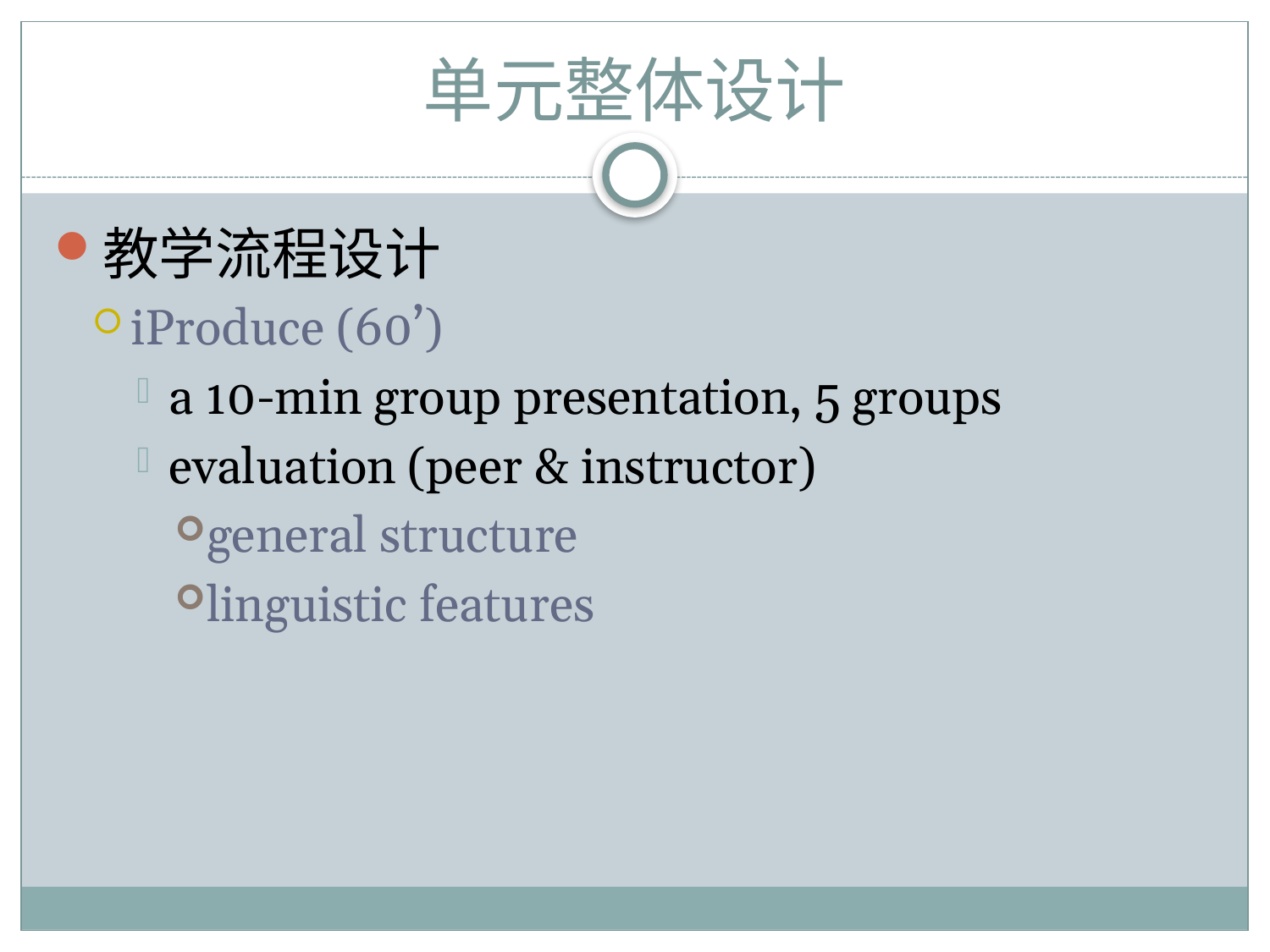

# 单元整体设计
教学流程设计
iProduce (60’)
a 10-min group presentation, 5 groups
evaluation (peer & instructor)
general structure
linguistic features